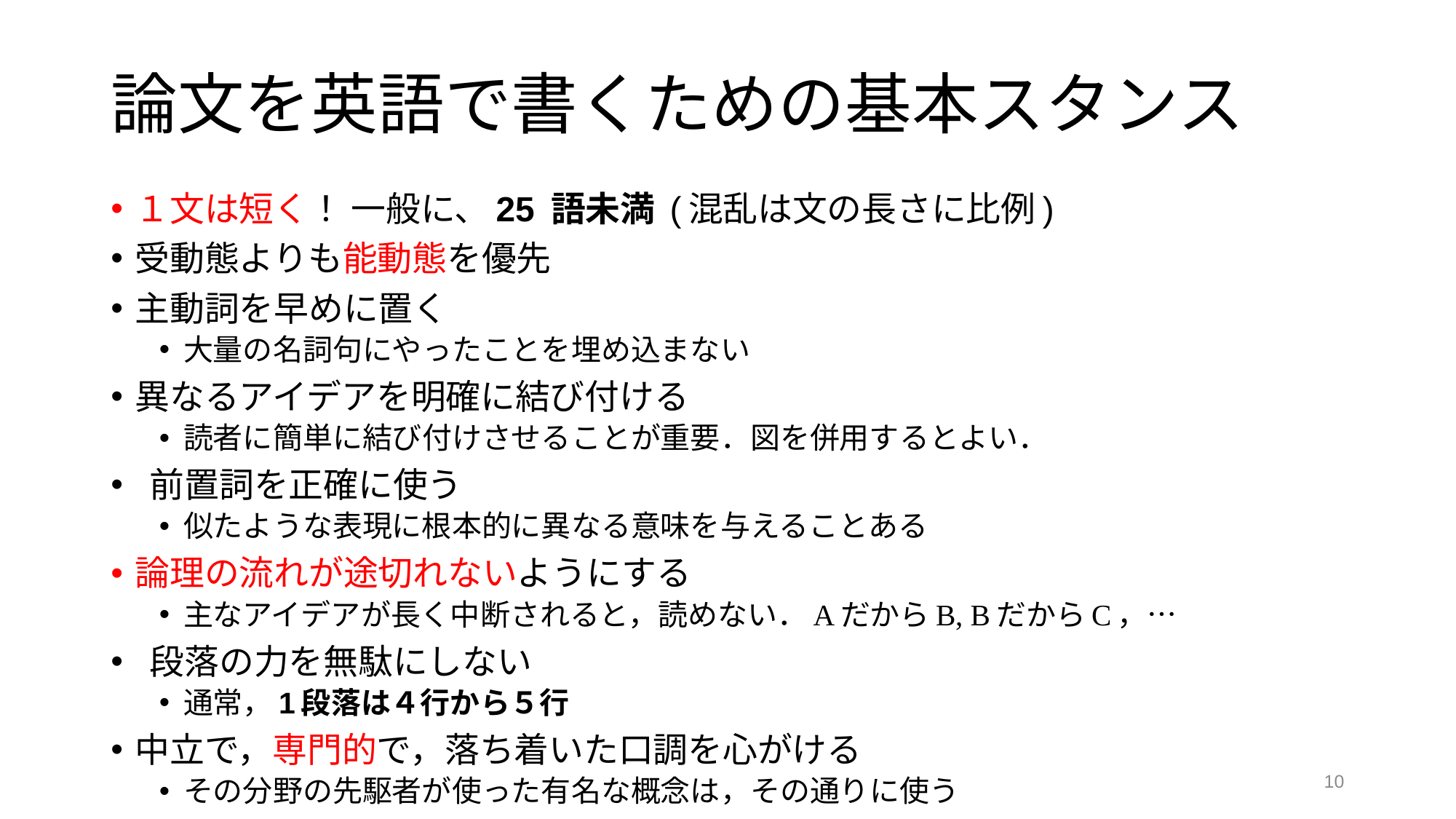

# 論文を英語で書くための基本スタンス
１文は短く！ 一般に、25 語未満 (混乱は文の長さに比例)
受動態よりも能動態を優先
主動詞を早めに置く
大量の名詞句にやったことを埋め込まない
異なるアイデアを明確に結び付ける
読者に簡単に結び付けさせることが重要．図を併用するとよい．
 前置詞を正確に使う
似たような表現に根本的に異なる意味を与えることある
論理の流れが途切れないようにする
主なアイデアが長く中断されると，読めない．AだからB, BだからC，…
 段落の力を無駄にしない
通常，1段落は４行から５行
中立で，専門的で，落ち着いた口調を心がける
その分野の先駆者が使った有名な概念は，その通りに使う
10